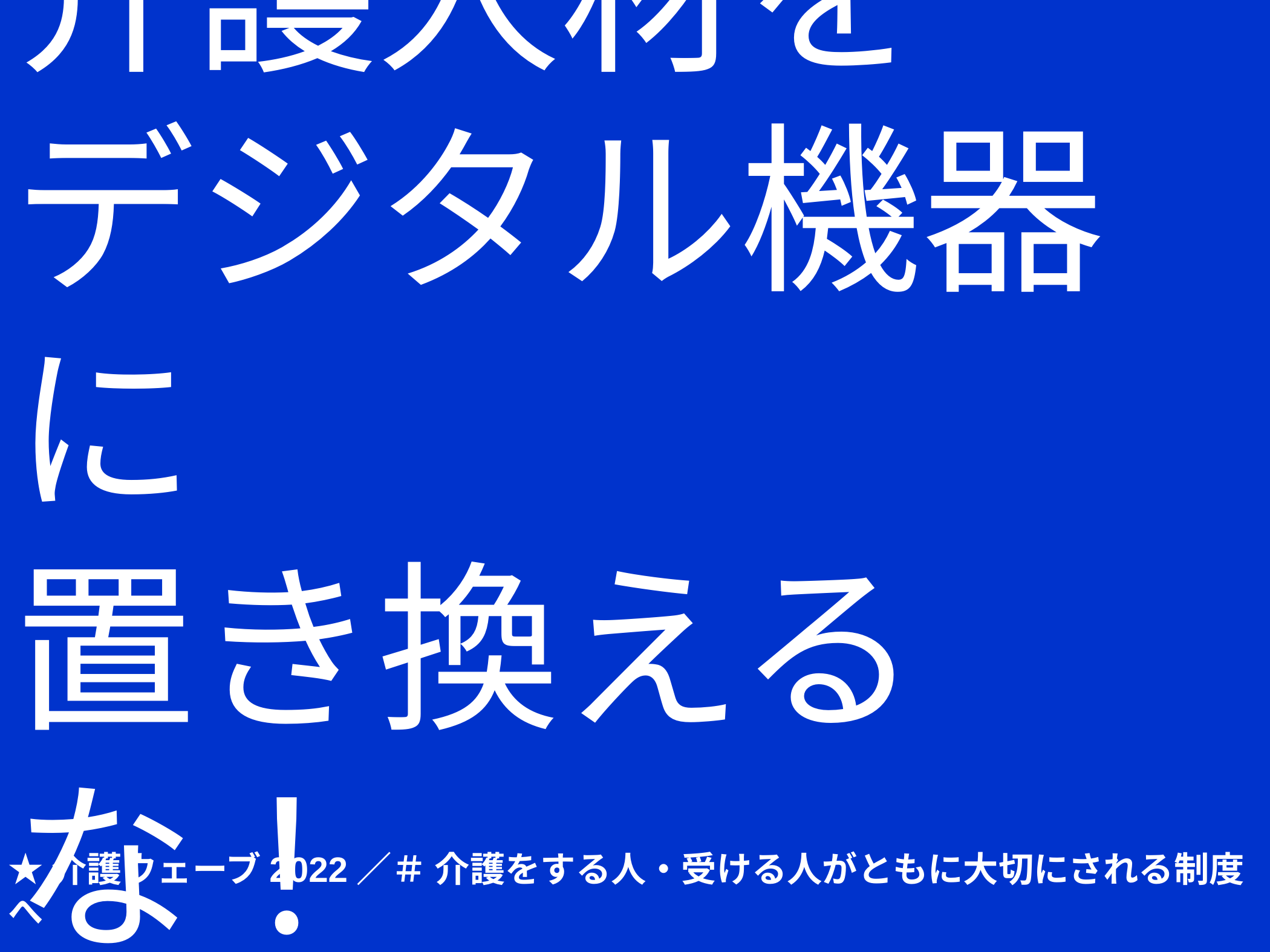

介護人材を
デジタル機器に
置き換えるな！
★介護ウェーブ2022／＃ 介護をする人・受ける人がともに大切にされる制度へ